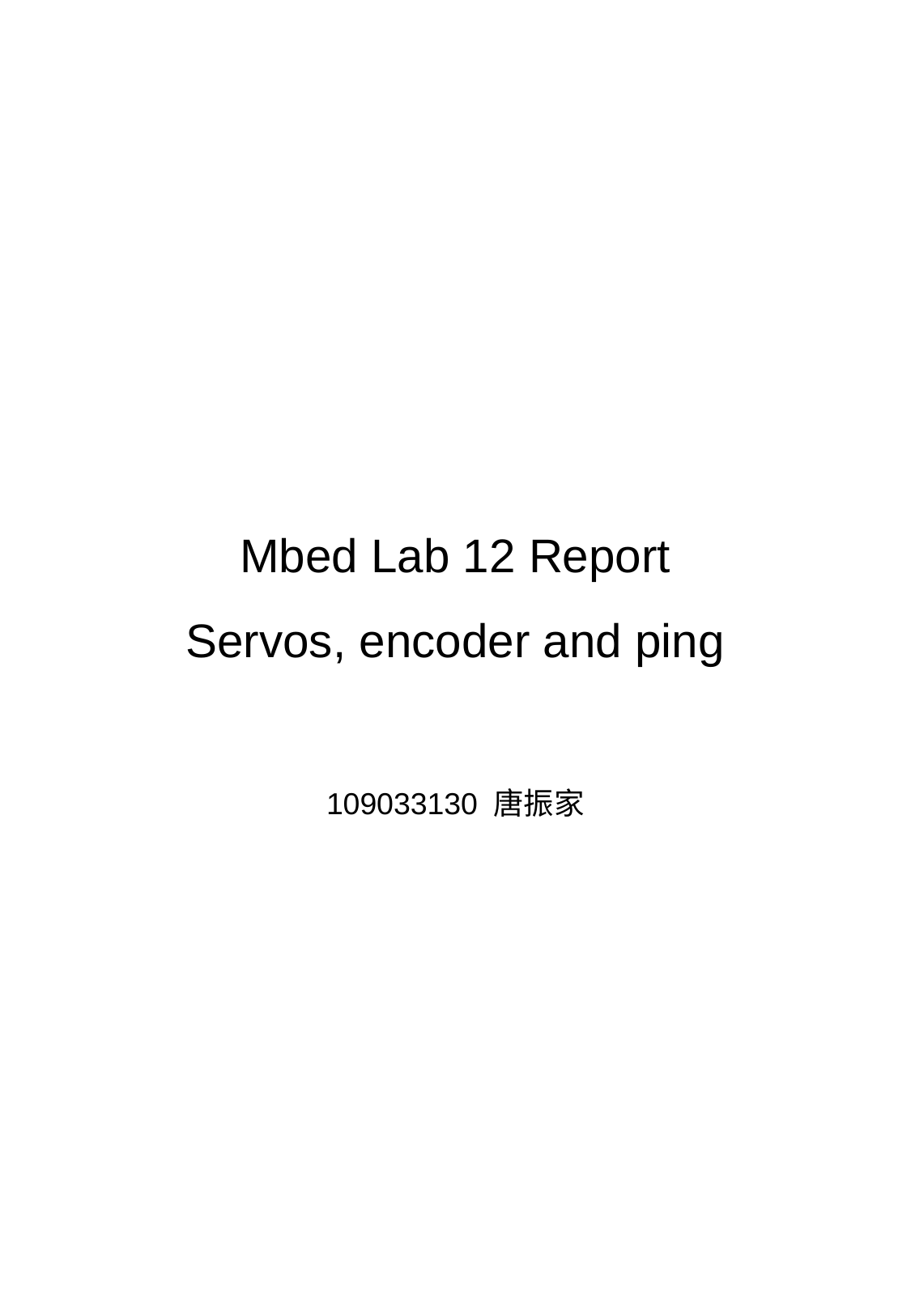

# Mbed Lab 12 Report Servos, encoder and ping
109033130 唐振家